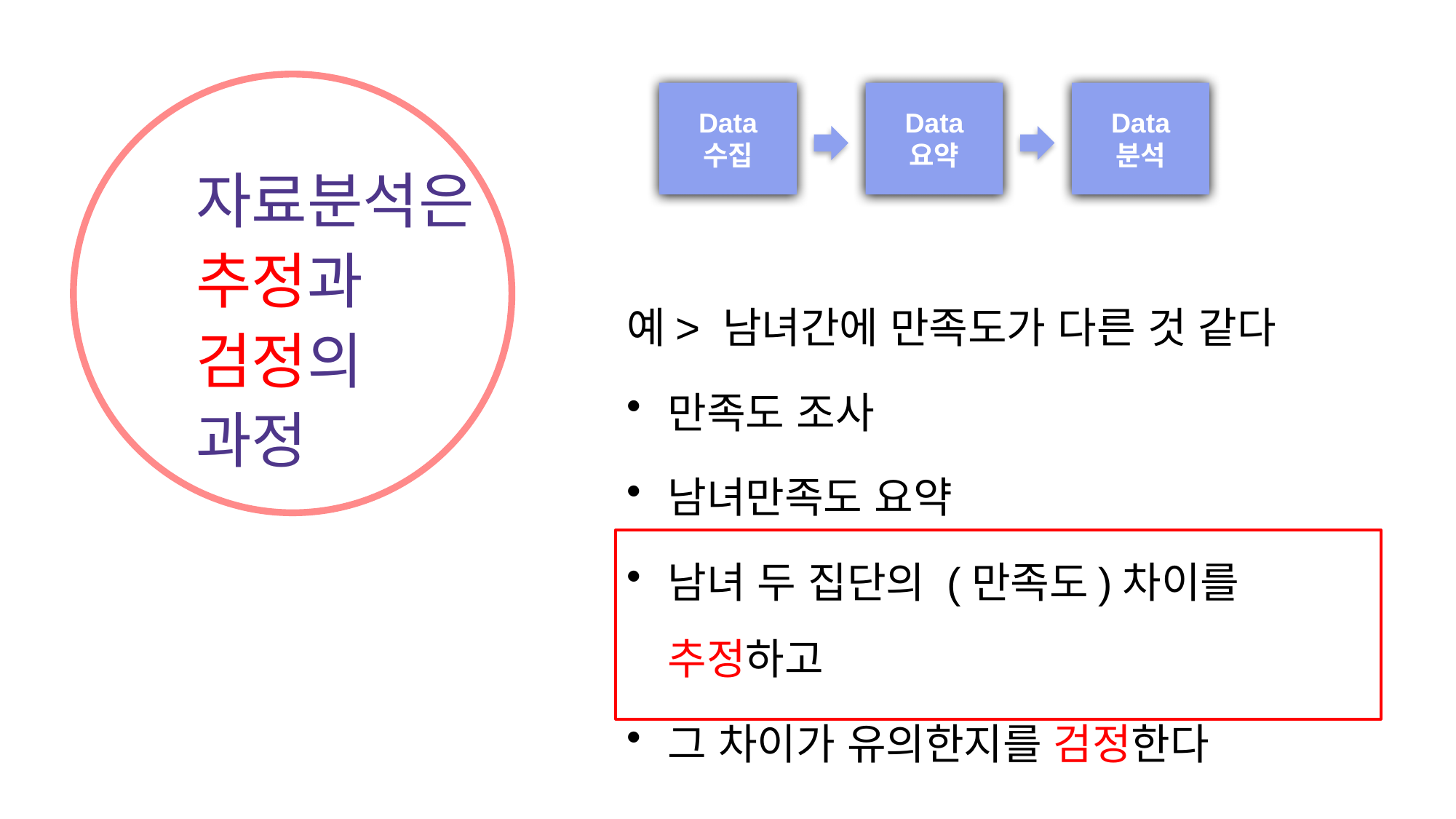

Data
수집
Data
요약
Data
분석
# 자료분석은 추정과 검정의 과정

예> 남녀간에 만족도가 다른 것 같다
만족도 조사
남녀만족도 요약
남녀 두 집단의 (만족도)차이를 추정하고
그 차이가 유의한지를 검정한다